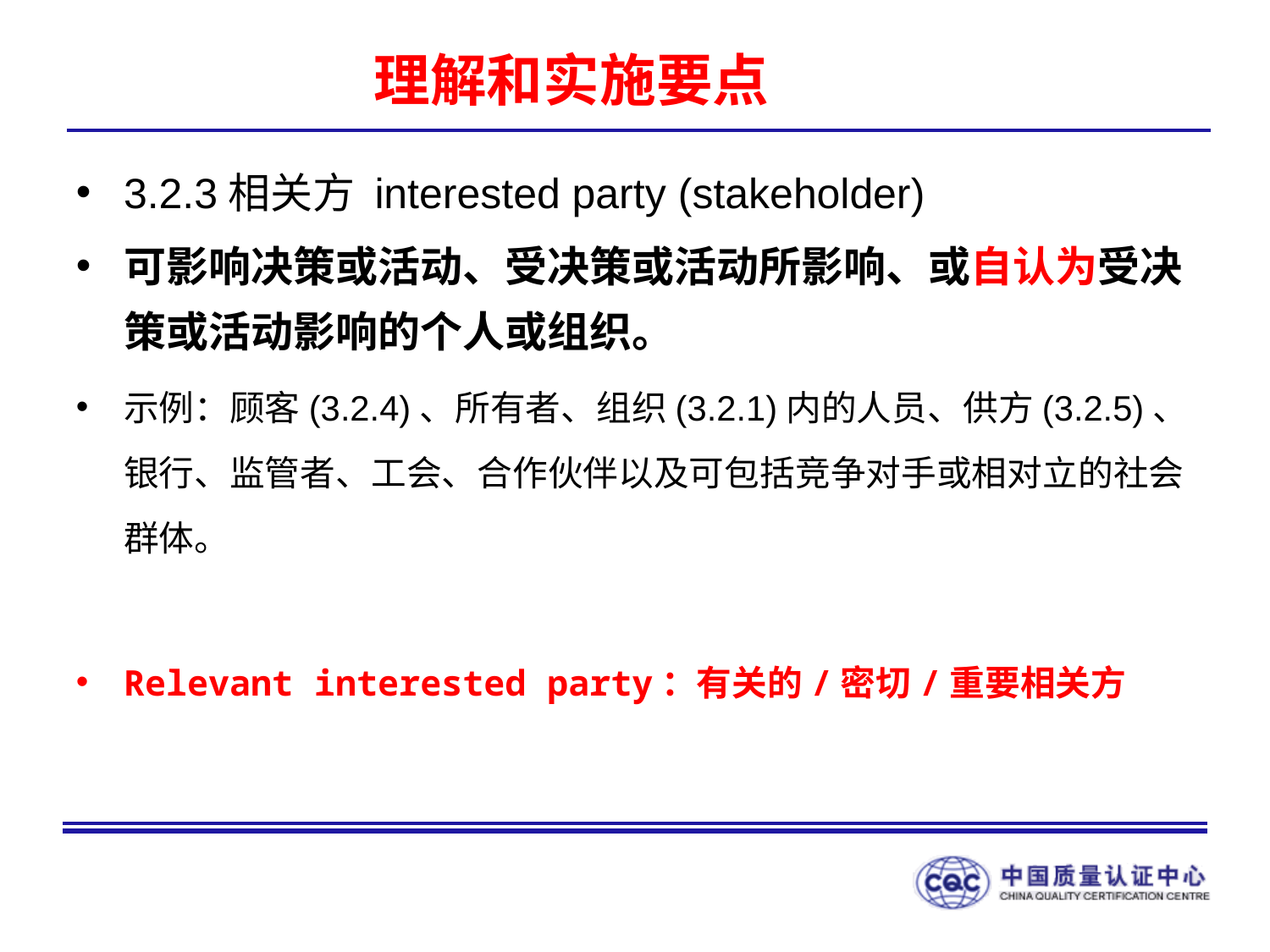

# 理解和实施要点
3.2.3相关方 interested party (stakeholder)
可影响决策或活动、受决策或活动所影响、或自认为受决策或活动影响的个人或组织。
示例：顾客(3.2.4)、所有者、组织(3.2.1)内的人员、供方(3.2.5)、银行、监管者、工会、合作伙伴以及可包括竞争对手或相对立的社会群体。

Relevant interested party：有关的/密切/重要相关方